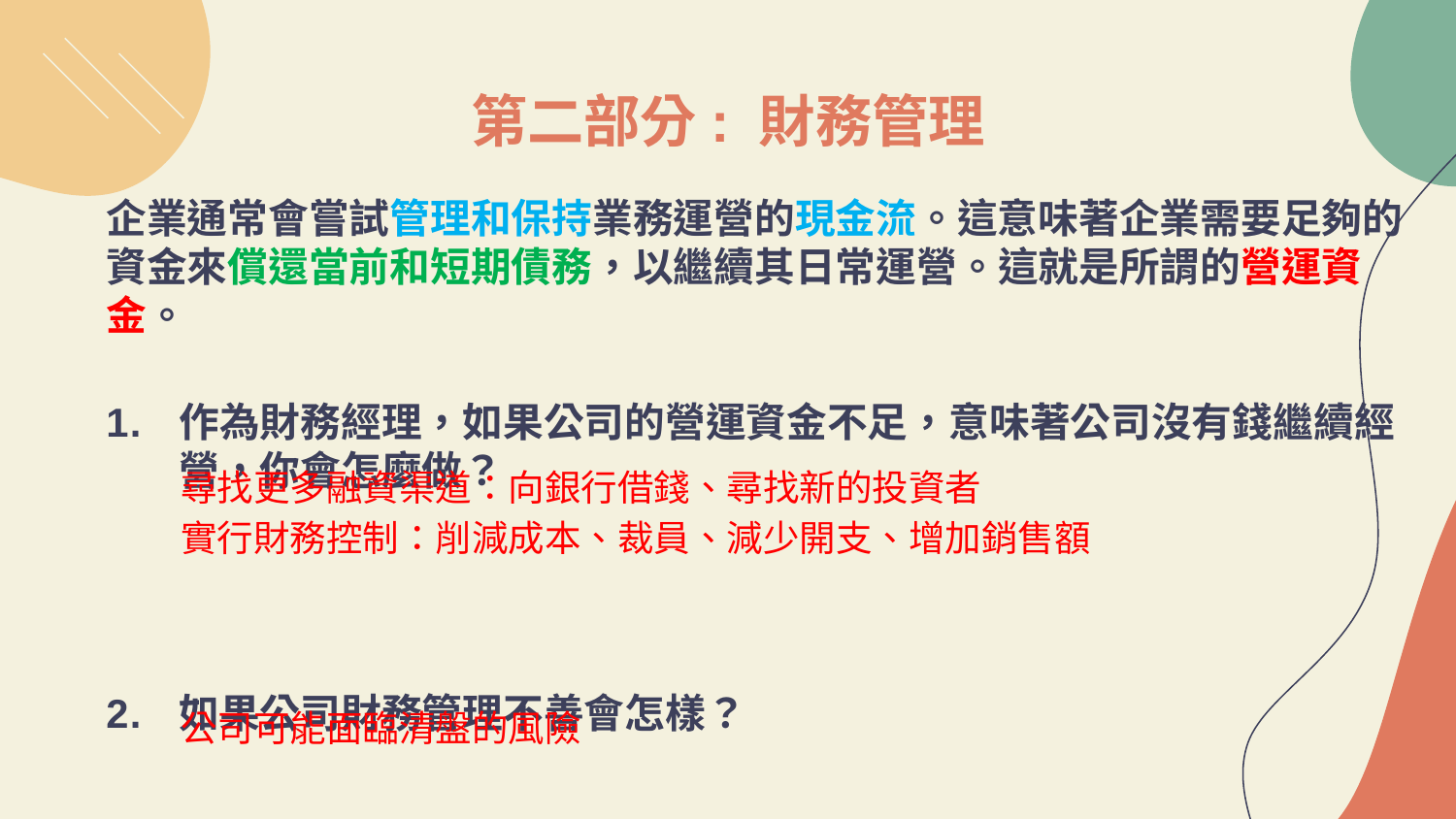

# 第二部分: 財務管理
企業通常會嘗試管理和保持業務運營的現金流。這意味著企業需要足夠的資金來償還當前和短期債務，以繼續其日常運營。這就是所謂的營運資金。

作為財務經理，如果公司的營運資金不足，意味著公司沒有錢繼續經營，你會怎麼做？

如果公司財務管理不善會怎樣？
尋找更多融資渠道：向銀行借錢、尋找新的投資者
實行財務控制：削減成本、裁員、減少開支、增加銷售額
公司可能面臨清盤的風險